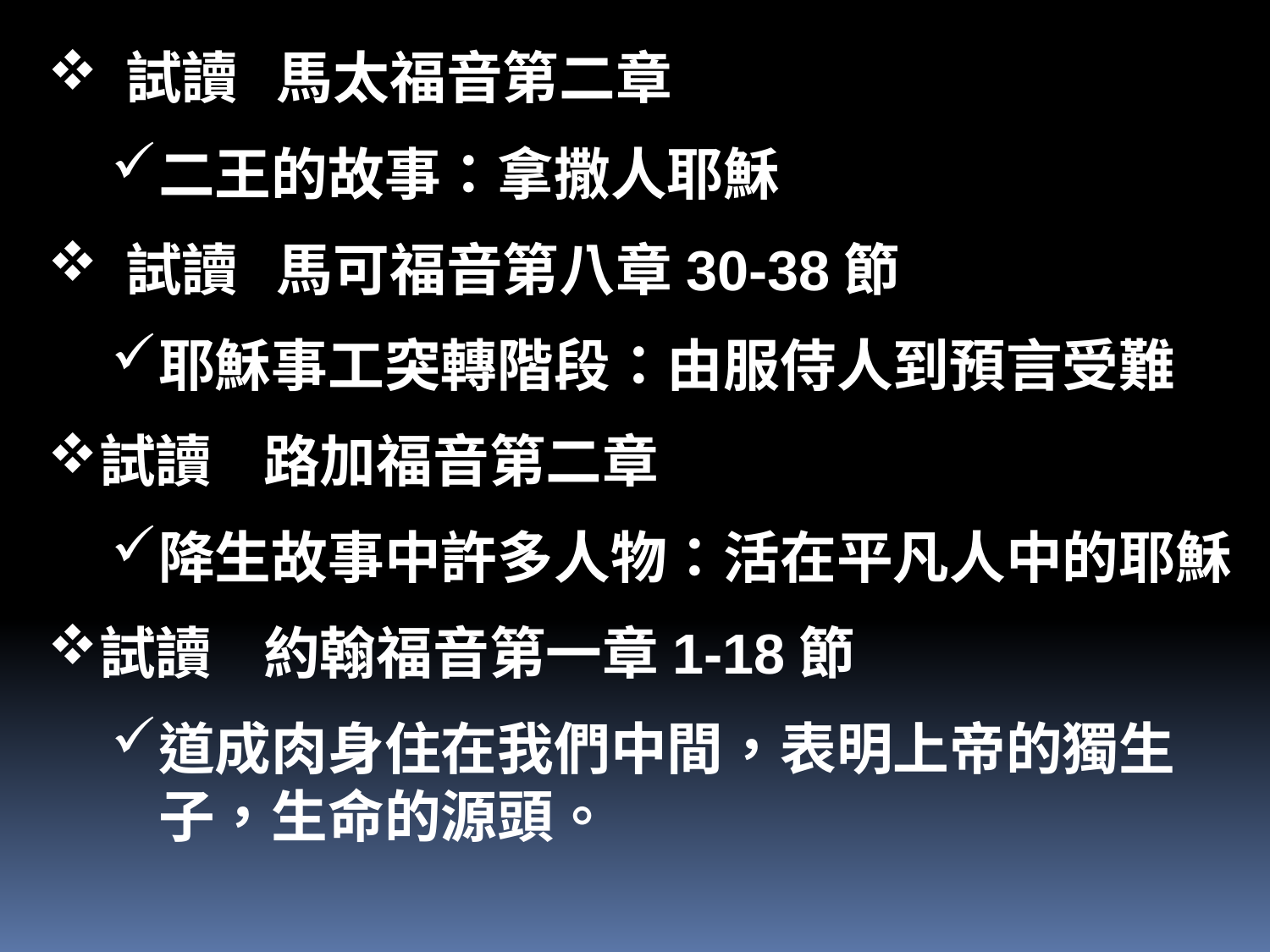

試讀   馬太福音第二章
二王的故事：拿撒人耶穌
 試讀   馬可福音第八章30-38節
耶穌事工突轉階段：由服侍人到預言受難
試讀    路加福音第二章
降生故事中許多人物：活在平凡人中的耶穌
試讀    約翰福音第一章1-18節
道成肉身住在我們中間，表明上帝的獨生子，生命的源頭。